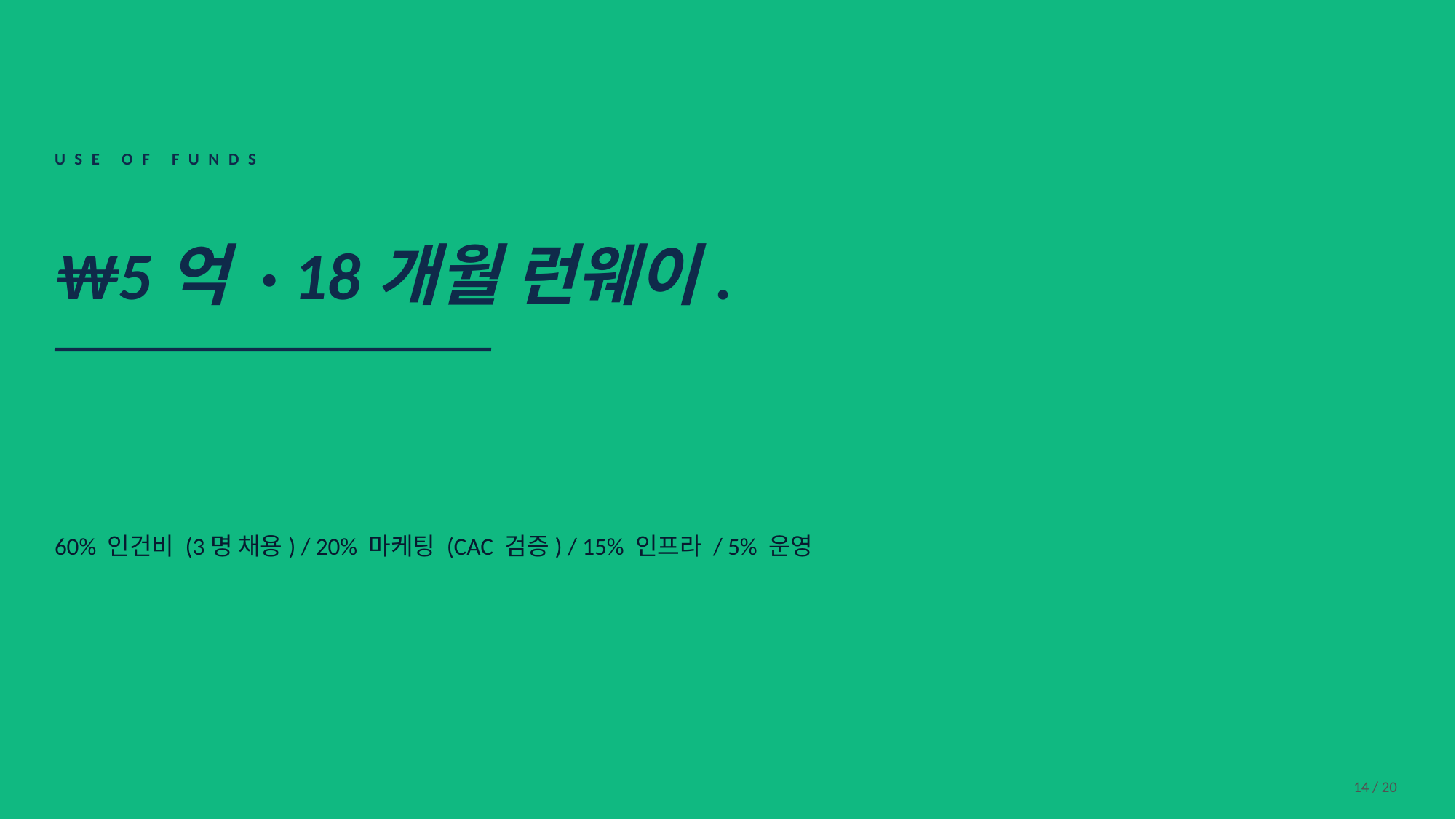

USE OF FUNDS
₩5억 · 18개월 런웨이.

60% 인건비 (3명 채용) / 20% 마케팅 (CAC 검증) / 15% 인프라 / 5% 운영
14 / 20